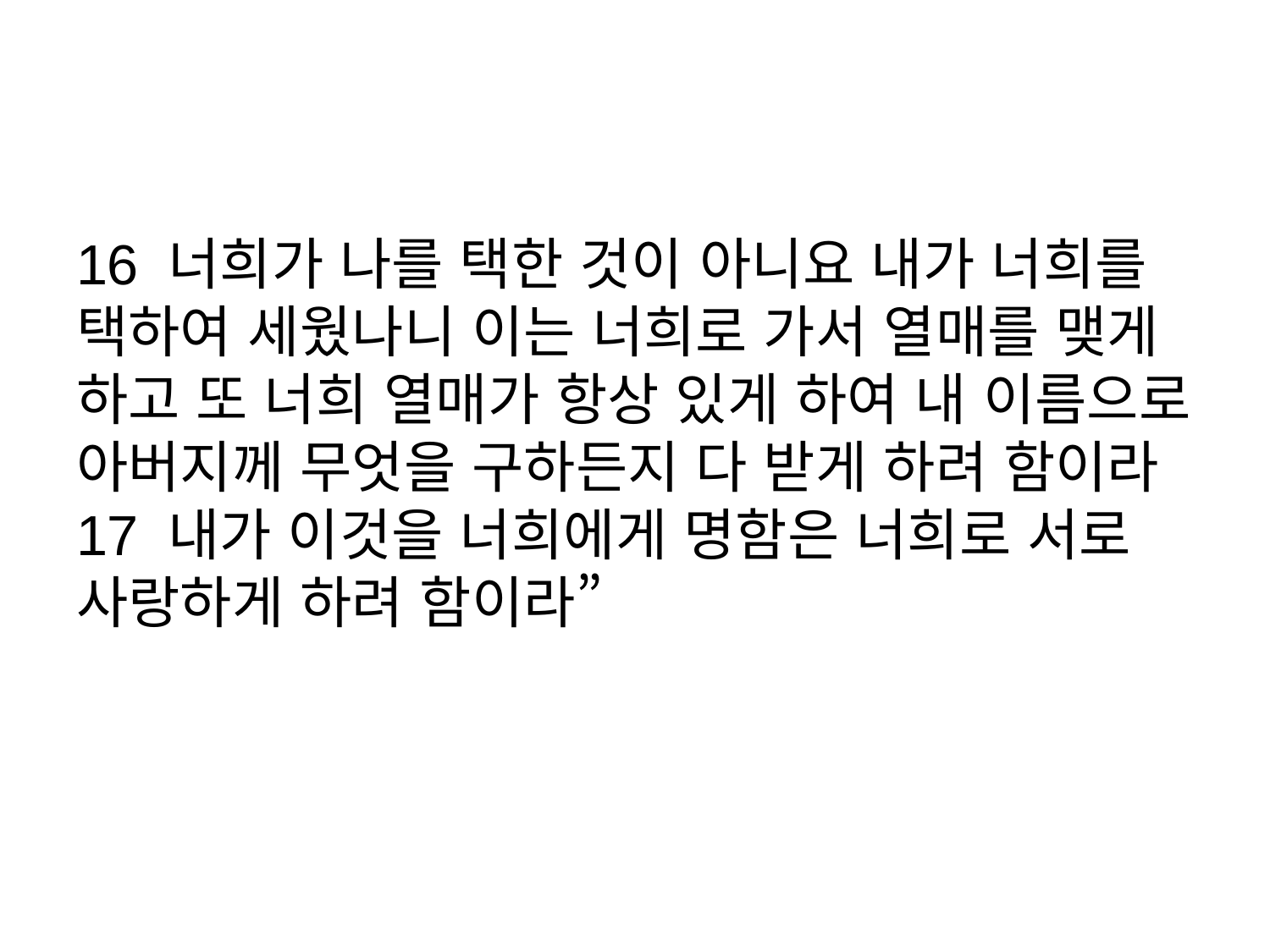

#
16 너희가 나를 택한 것이 아니요 내가 너희를 택하여 세웠나니 이는 너희로 가서 열매를 맺게 하고 또 너희 열매가 항상 있게 하여 내 이름으로 아버지께 무엇을 구하든지 다 받게 하려 함이라 17 내가 이것을 너희에게 명함은 너희로 서로 사랑하게 하려 함이라”